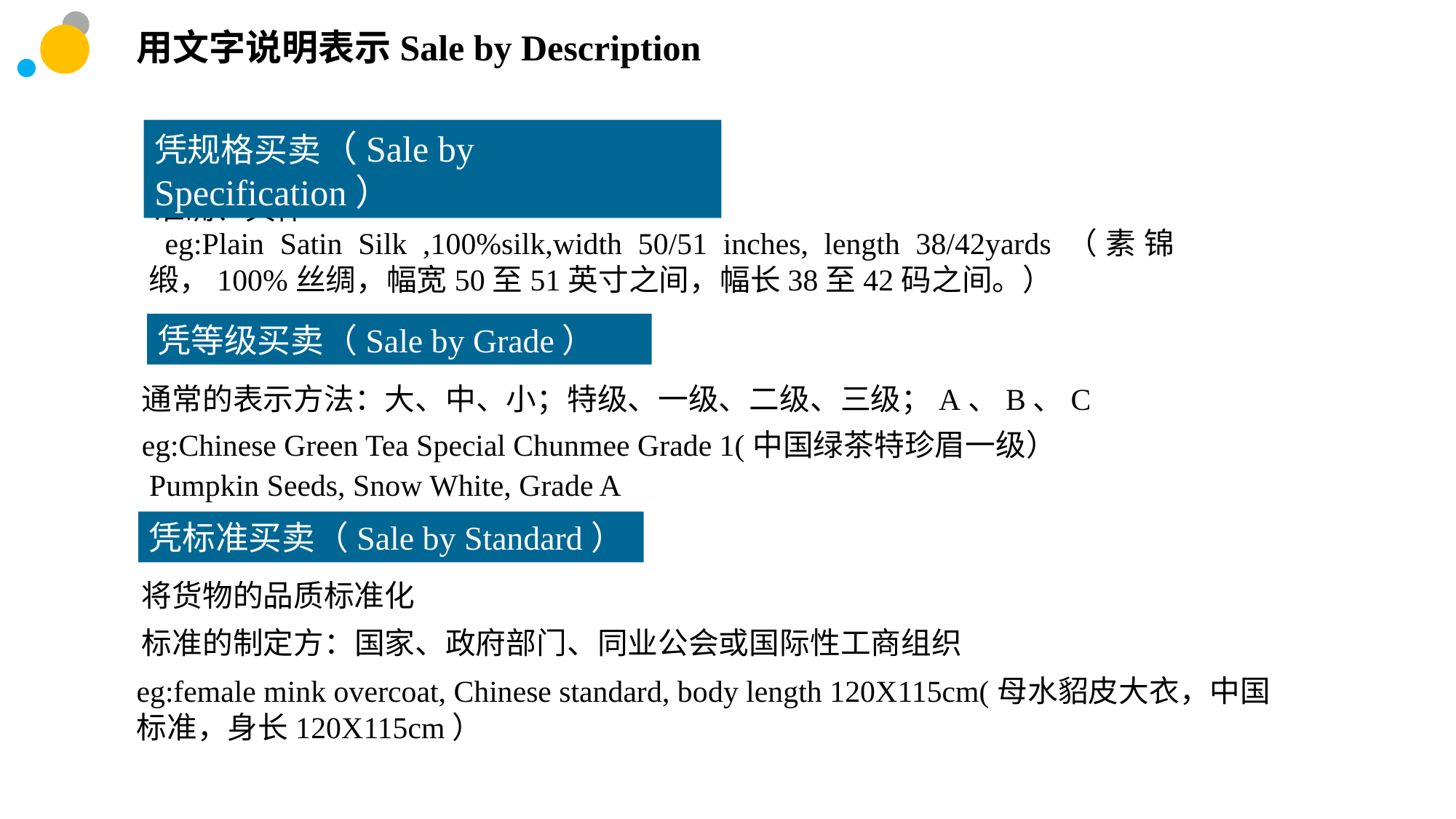

用文字说明表示Sale by Description
凭规格买卖（Sale by Specification）
准确、具体
 eg:Plain Satin Silk ,100%silk,width 50/51 inches, length 38/42yards（素锦缎，100%丝绸，幅宽50至51英寸之间，幅长38至42码之间。）
凭等级买卖（Sale by Grade）
通常的表示方法：大、中、小；特级、一级、二级、三级；A、B、C
eg:Chinese Green Tea Special Chunmee Grade 1(中国绿茶特珍眉一级）
 Pumpkin Seeds, Snow White, Grade A
凭标准买卖（Sale by Standard）
将货物的品质标准化
标准的制定方：国家、政府部门、同业公会或国际性工商组织
eg:female mink overcoat, Chinese standard, body length 120X115cm(母水貂皮大衣，中国标准，身长120X115cm）